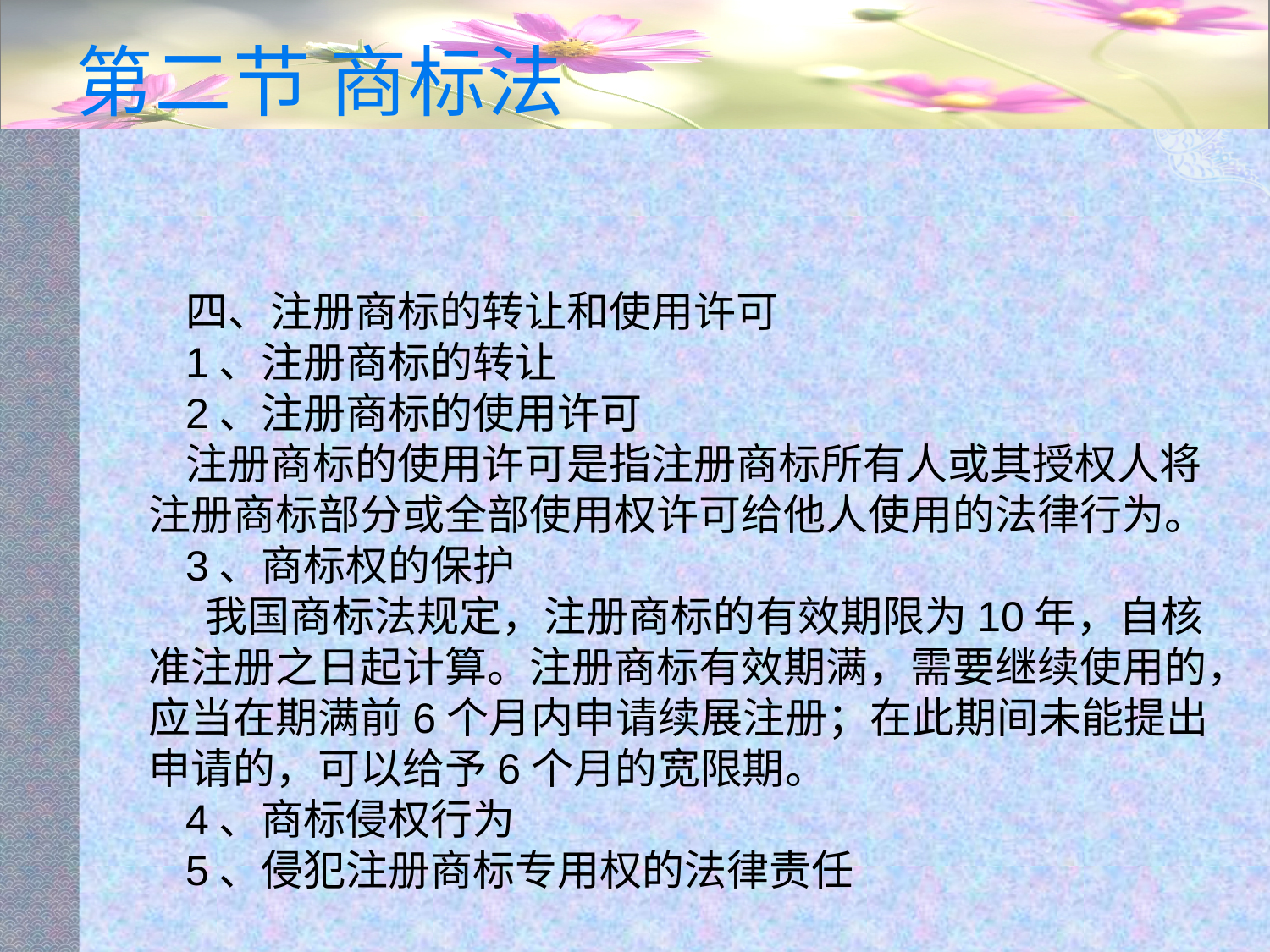

# 第二节 商标法
四、注册商标的转让和使用许可
1、注册商标的转让
2、注册商标的使用许可
注册商标的使用许可是指注册商标所有人或其授权人将注册商标部分或全部使用权许可给他人使用的法律行为。
3、商标权的保护
 我国商标法规定，注册商标的有效期限为10年，自核准注册之日起计算。注册商标有效期满，需要继续使用的，应当在期满前6个月内申请续展注册；在此期间未能提出申请的，可以给予6个月的宽限期。
4、商标侵权行为
5、侵犯注册商标专用权的法律责任